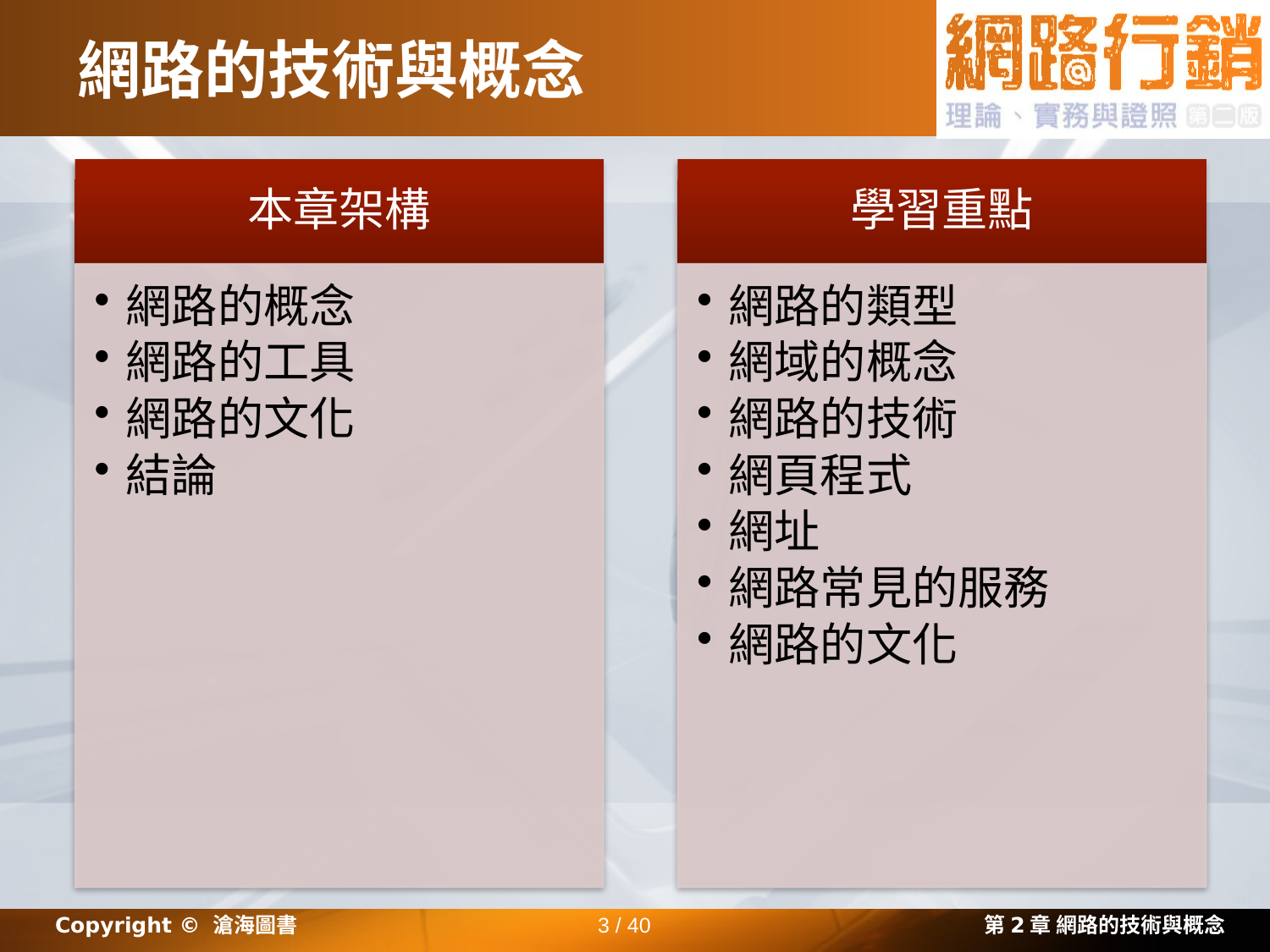

# 網路的技術與概念
本章架構
網路的概念
網路的工具
網路的文化
結論
學習重點
網路的類型
網域的概念
網路的技術
網頁程式
網址
網路常見的服務
網路的文化
Copyright © 滄海圖書
3 / 40
第2章 網路的技術與概念